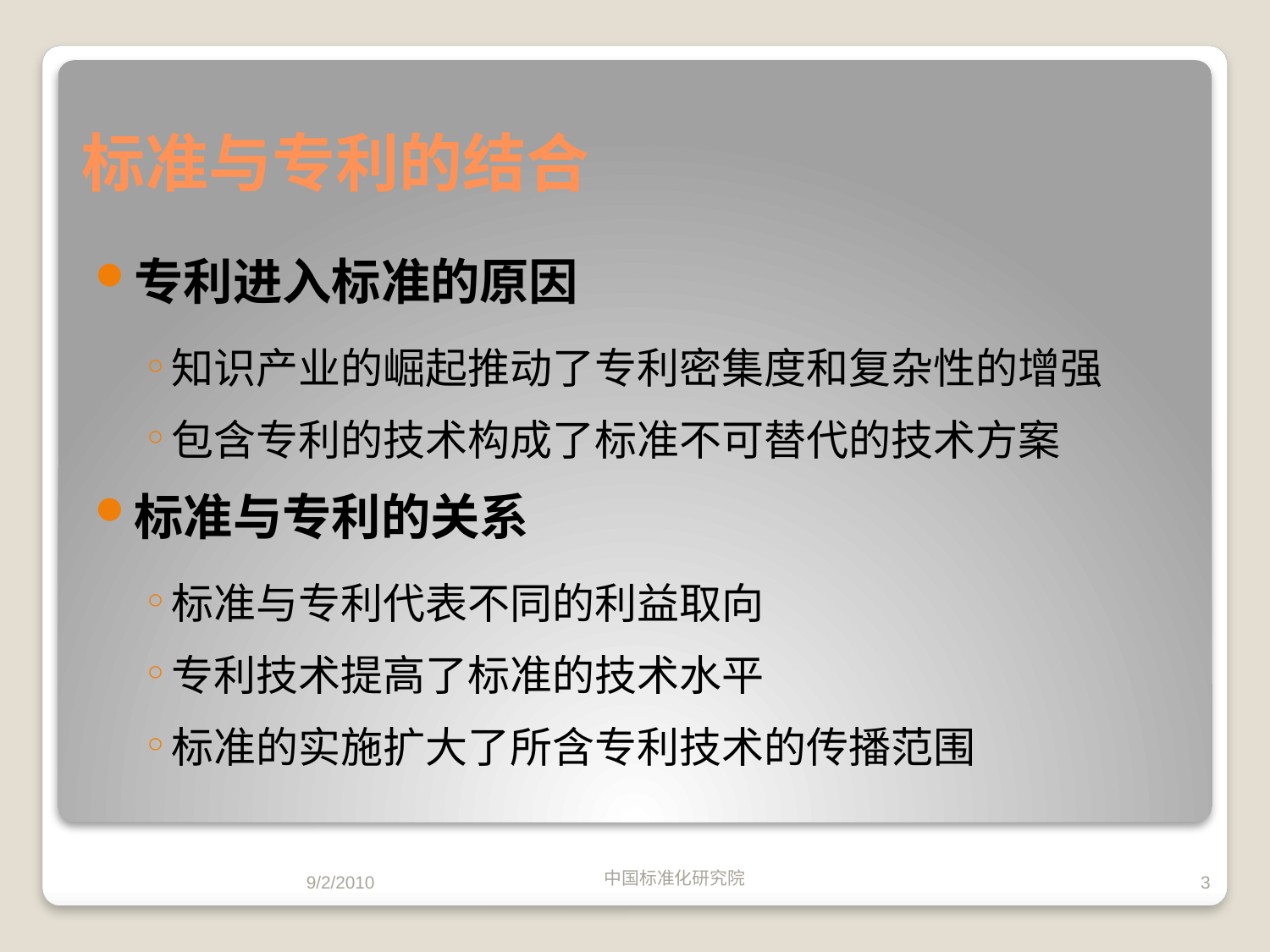

# 标准与专利的结合
专利进入标准的原因
知识产业的崛起推动了专利密集度和复杂性的增强
包含专利的技术构成了标准不可替代的技术方案
标准与专利的关系
标准与专利代表不同的利益取向
专利技术提高了标准的技术水平
标准的实施扩大了所含专利技术的传播范围
9/2/2010
中国标准化研究院
3